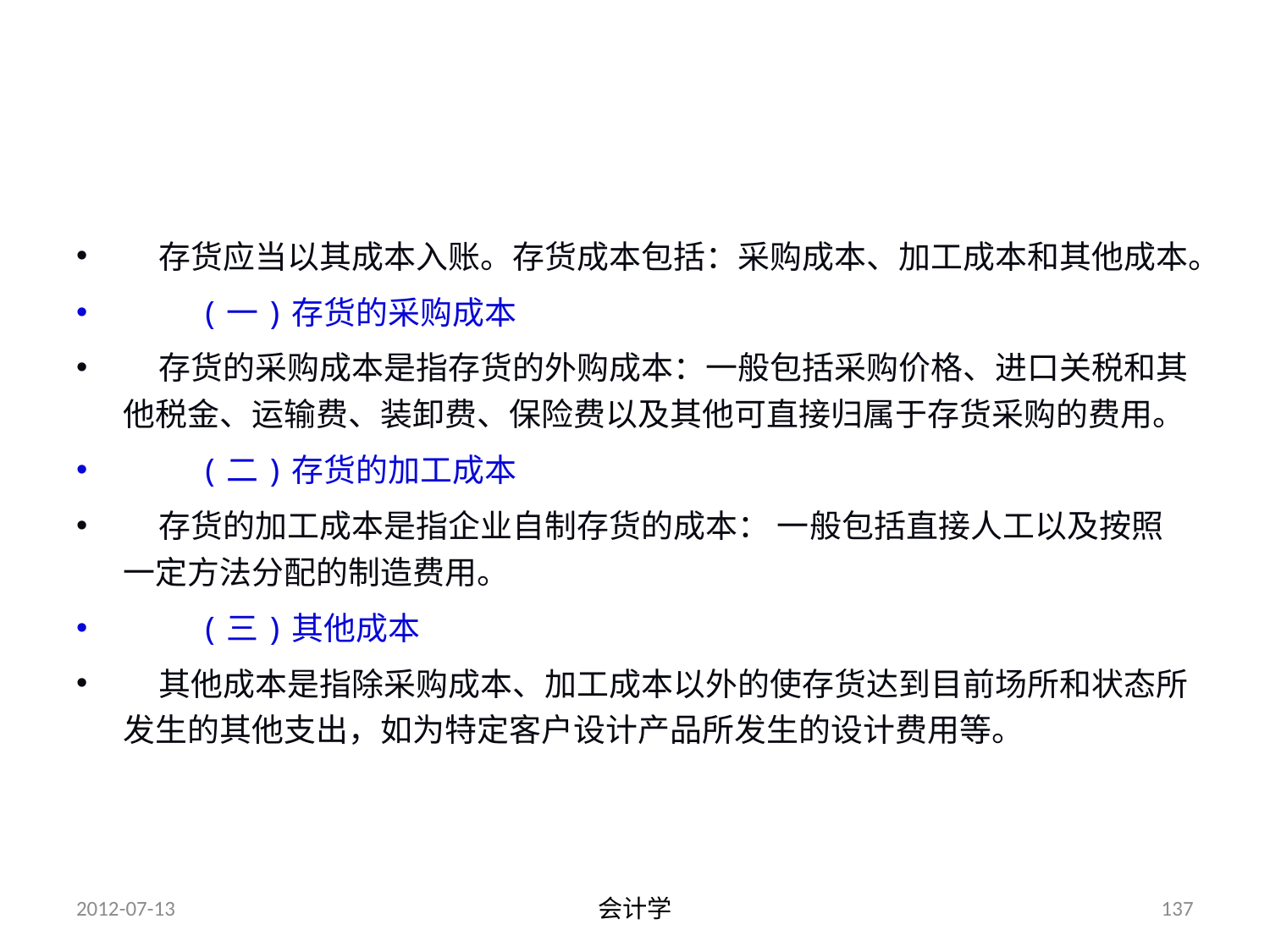

# 二、存货价值的确定
    存货应当以其成本入账。存货成本包括：采购成本、加工成本和其他成本。
    (一)存货的采购成本
    存货的采购成本是指存货的外购成本：一般包括采购价格、进口关税和其他税金、运输费、装卸费、保险费以及其他可直接归属于存货采购的费用。
    (二)存货的加工成本
    存货的加工成本是指企业自制存货的成本： 一般包括直接人工以及按照一定方法分配的制造费用。
    (三)其他成本
    其他成本是指除采购成本、加工成本以外的使存货达到目前场所和状态所发生的其他支出，如为特定客户设计产品所发生的设计费用等。
2012-07-13
会计学
137